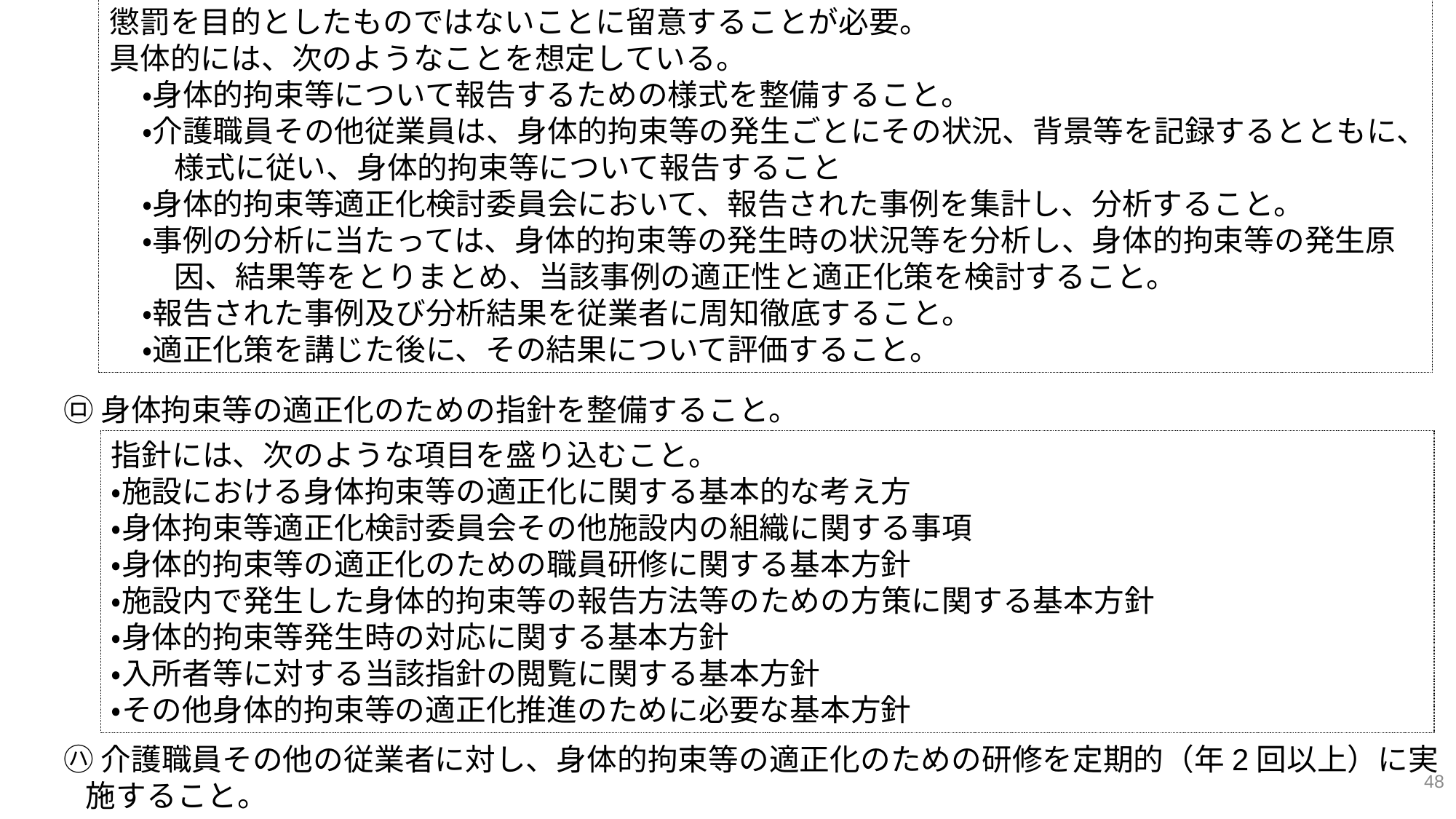

懲罰を目的としたものではないことに留意することが必要。
具体的には、次のようなことを想定している。
・身体的拘束等について報告するための様式を整備すること。
・介護職員その他従業員は、身体的拘束等の発生ごとにその状況、背景等を記録するとともに、様式に従い、身体的拘束等について報告すること
・身体的拘束等適正化検討委員会において、報告された事例を集計し、分析すること。
・事例の分析に当たっては、身体的拘束等の発生時の状況等を分析し、身体的拘束等の発生原因、結果等をとりまとめ、当該事例の適正性と適正化策を検討すること。
・報告された事例及び分析結果を従業者に周知徹底すること。
・適正化策を講じた後に、その結果について評価すること。
㋺ 身体拘束等の適正化のための指針を整備すること。

㋩ 介護職員その他の従業者に対し、身体的拘束等の適正化のための研修を定期的（年2回以上）に実施すること。
指針には、次のような項目を盛り込むこと。
・施設における身体拘束等の適正化に関する基本的な考え方
・身体拘束等適正化検討委員会その他施設内の組織に関する事項
・身体的拘束等の適正化のための職員研修に関する基本方針
・施設内で発生した身体的拘束等の報告方法等のための方策に関する基本方針
・身体的拘束等発生時の対応に関する基本方針
・入所者等に対する当該指針の閲覧に関する基本方針
・その他身体的拘束等の適正化推進のために必要な基本方針
48